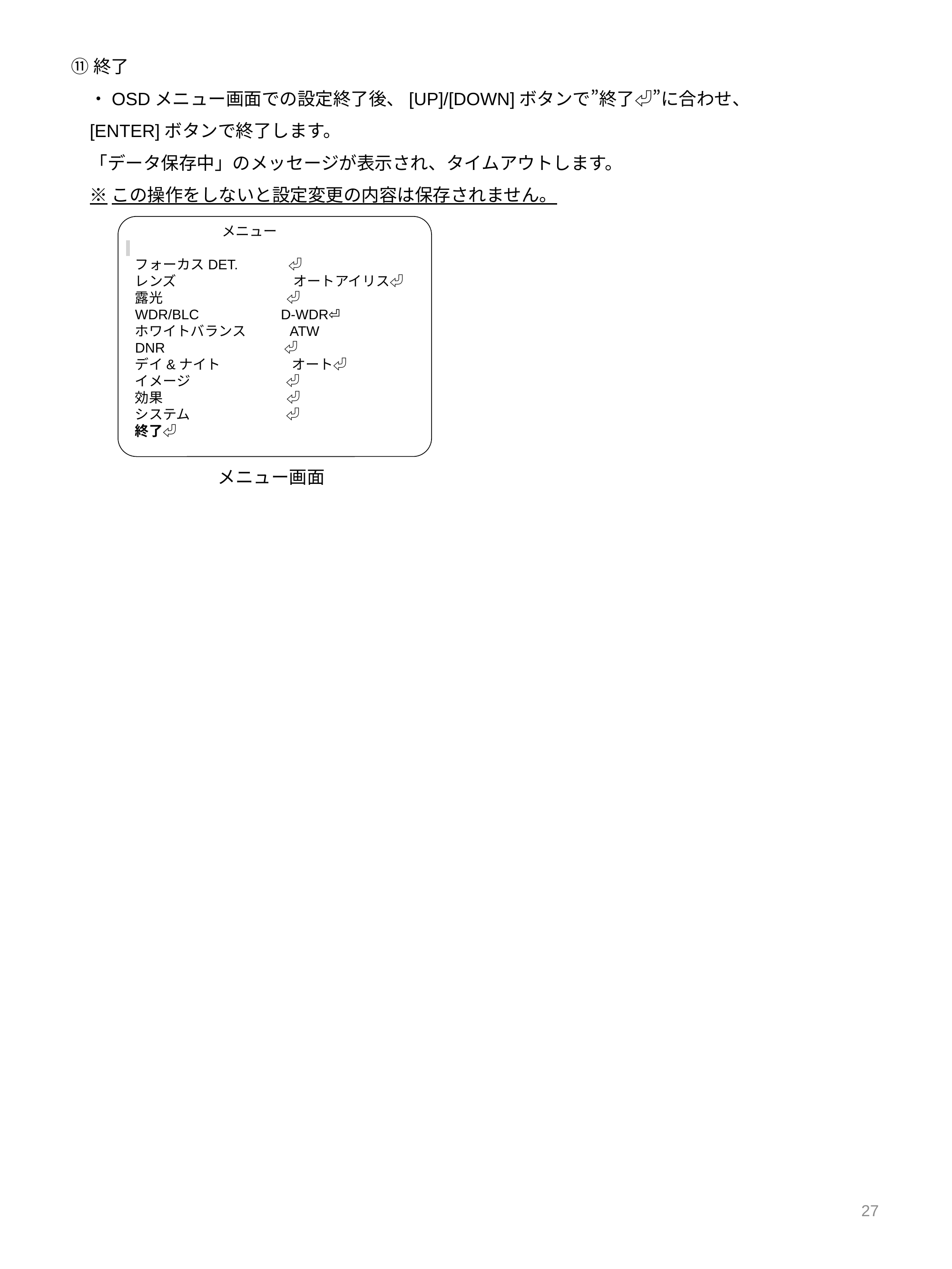

⑪終了
・OSDメニュー画面での設定終了後、[UP]/[DOWN]ボタンで”終了⏎”に合わせ、
[ENTER]ボタンで終了します。
「データ保存中」のメッセージが表示され、タイムアウトします。
※この操作をしないと設定変更の内容は保存されません。
　　　　　　　　            メニュー

フォーカスDET. 　　     ⏎
レンズ　　　　　　　      オートアイリス⏎
露光　　　　　　　　    ⏎
WDR/BLC   　　 　      D-WDR⏎
ホワイトバランス　　    ATW
DNR　　　　　　　      ⏎
デイ&ナイト　　　　     オート⏎
イメージ　　　　　　    ⏎
効果　　　　　　　　    ⏎
システム　　　　　    　⏎
終了⏎

メニュー画面
27